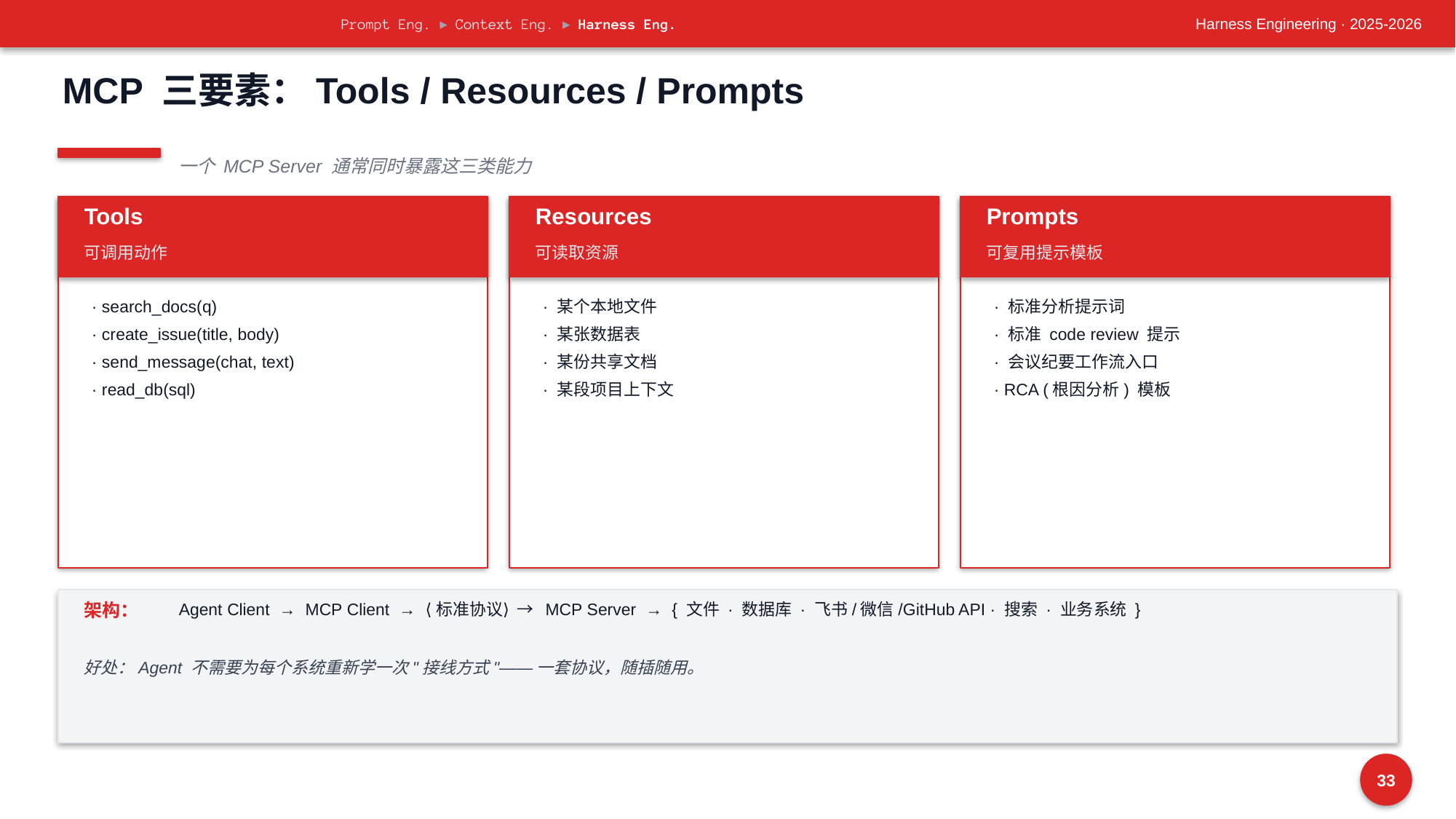

Prompt Eng.  ▸  Context Eng.  ▸  Harness Eng.
Harness Engineering · 2025-2026
MCP 三要素：Tools / Resources / Prompts
一个 MCP Server 通常同时暴露这三类能力

Tools
Resources
Prompts
可调用动作
可读取资源
可复用提示模板
· search_docs(q)
· create_issue(title, body)
· send_message(chat, text)
· read_db(sql)
· 某个本地文件
· 某张数据表
· 某份共享文档
· 某段项目上下文
· 标准分析提示词
· 标准 code review 提示
· 会议纪要工作流入口
· RCA (根因分析) 模板

架构：
Agent Client  →  MCP Client  →  ⟨标准协议⟩  →  MCP Server  →  { 文件 · 数据库 · 飞书/微信/GitHub API · 搜索 · 业务系统 }
好处：Agent 不需要为每个系统重新学一次"接线方式"——一套协议，随插随用。

33